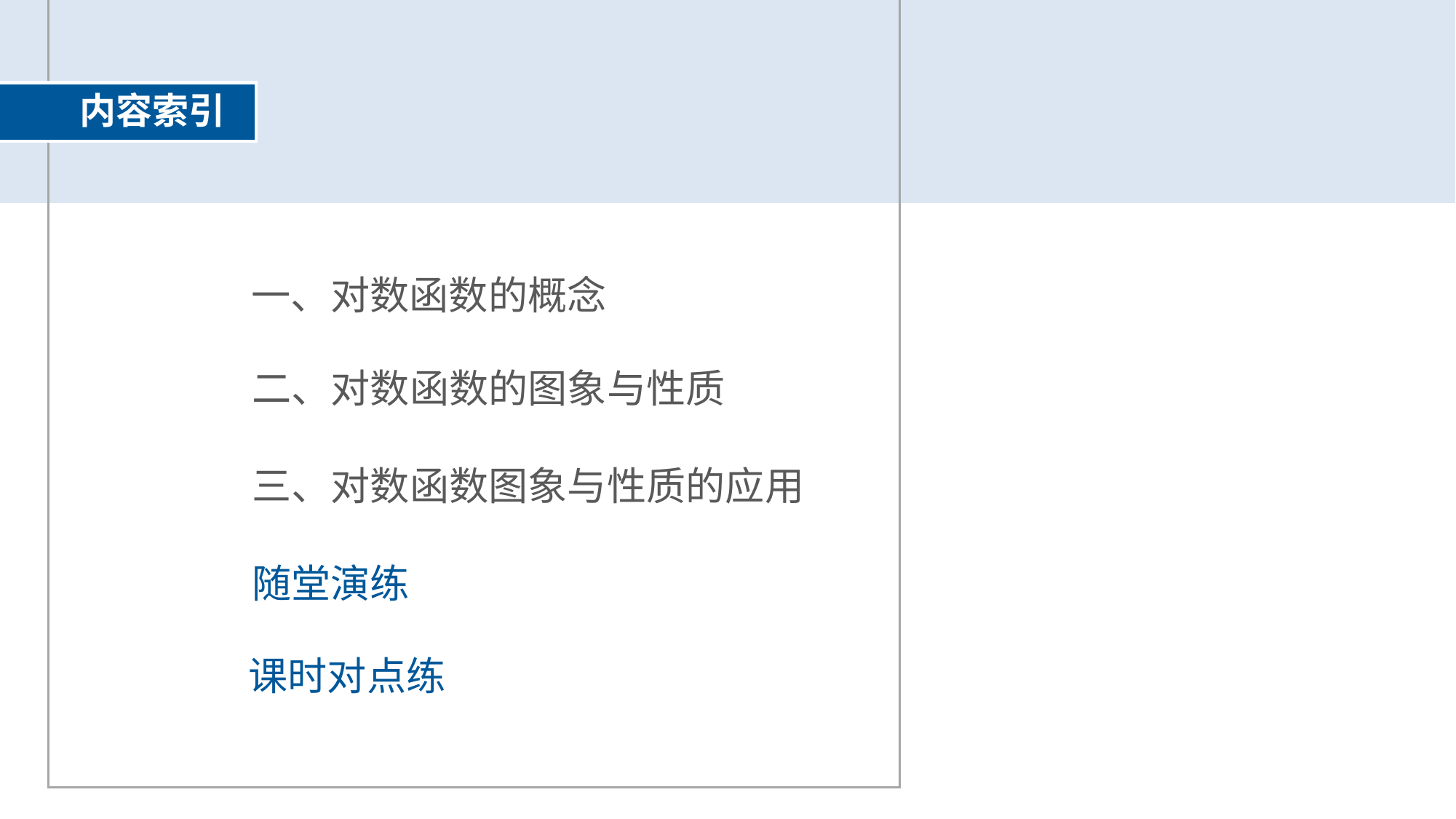

内容索引

一、对数函数的概念
二、对数函数的图象与性质
三、对数函数图象与性质的应用
随堂演练
课时对点练